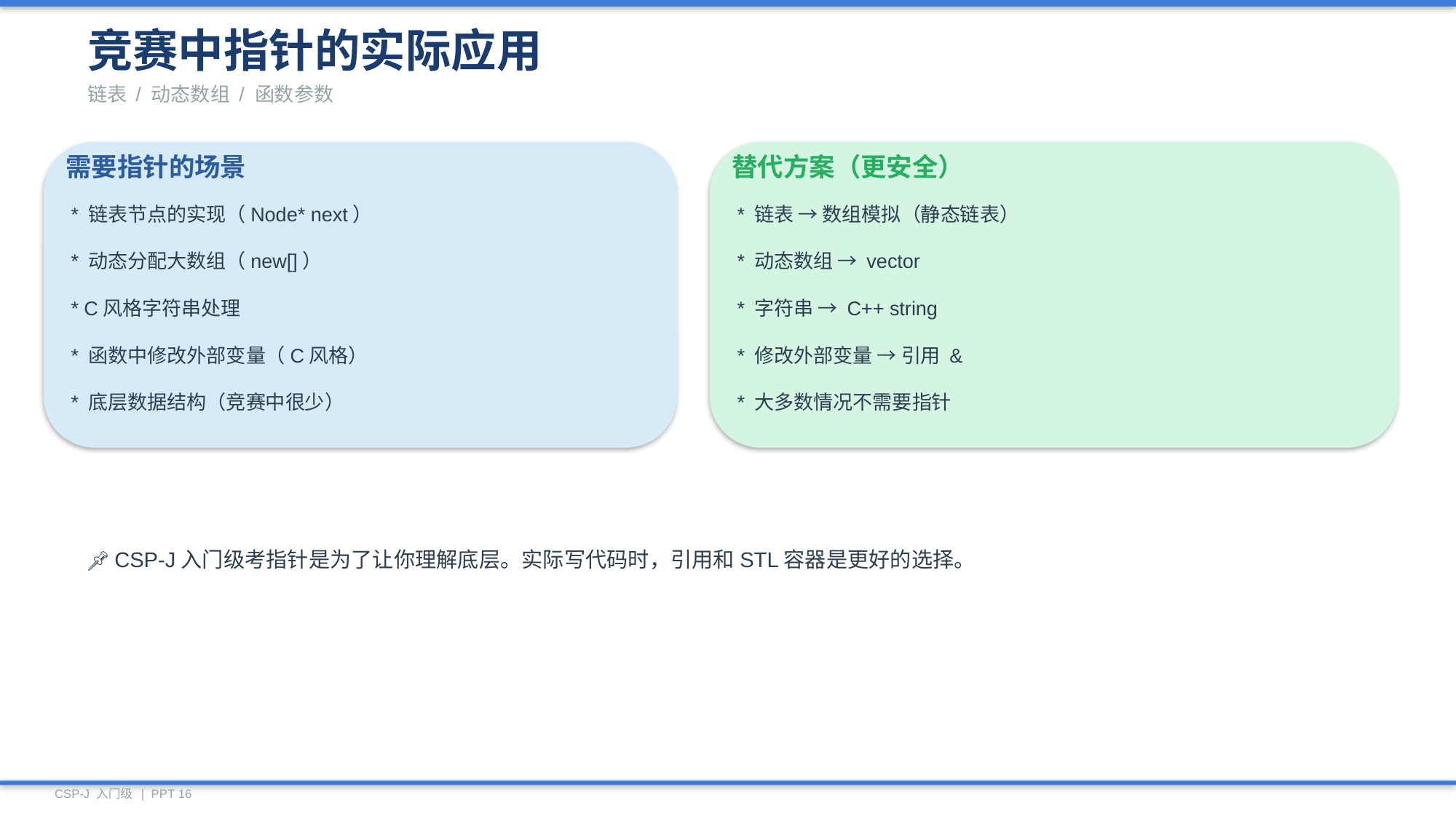

竞赛中指针的实际应用
链表 / 动态数组 / 函数参数

需要指针的场景
替代方案（更安全）
* 链表节点的实现（Node* next）
* 链表 → 数组模拟（静态链表）
* 动态分配大数组（new[]）
* 动态数组 → vector
* C风格字符串处理
* 字符串 → C++ string
* 函数中修改外部变量（C风格）
* 修改外部变量 → 引用 &
* 底层数据结构（竞赛中很少）
* 大多数情况不需要指针
📌 CSP-J入门级考指针是为了让你理解底层。实际写代码时，引用和STL容器是更好的选择。

CSP-J 入门级  |  PPT 16